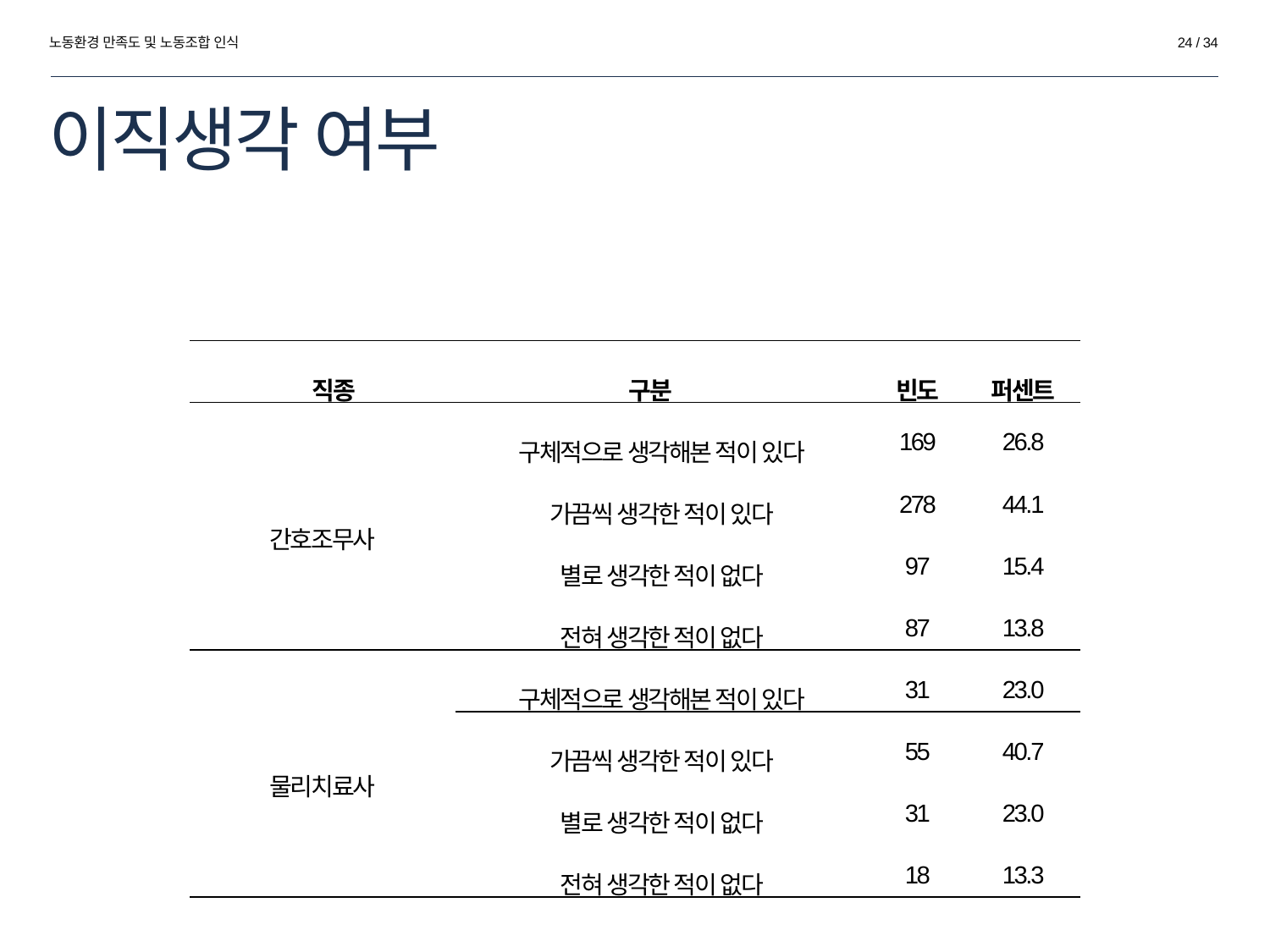

노동환경 만족도 및 노동조합 인식
24 / 34
# 이직생각 여부
| 직종 | 구분 | 빈도 | 퍼센트 |
| --- | --- | --- | --- |
| 간호조무사 | 구체적으로 생각해본 적이 있다 | 169 | 26.8 |
|  | 가끔씩 생각한 적이 있다 | 278 | 44.1 |
|  | 별로 생각한 적이 없다 | 97 | 15.4 |
|  | 전혀 생각한 적이 없다 | 87 | 13.8 |
| 물리치료사 | 구체적으로 생각해본 적이 있다 | 31 | 23.0 |
|  | 가끔씩 생각한 적이 있다 | 55 | 40.7 |
|  | 별로 생각한 적이 없다 | 31 | 23.0 |
|  | 전혀 생각한 적이 없다 | 18 | 13.3 |